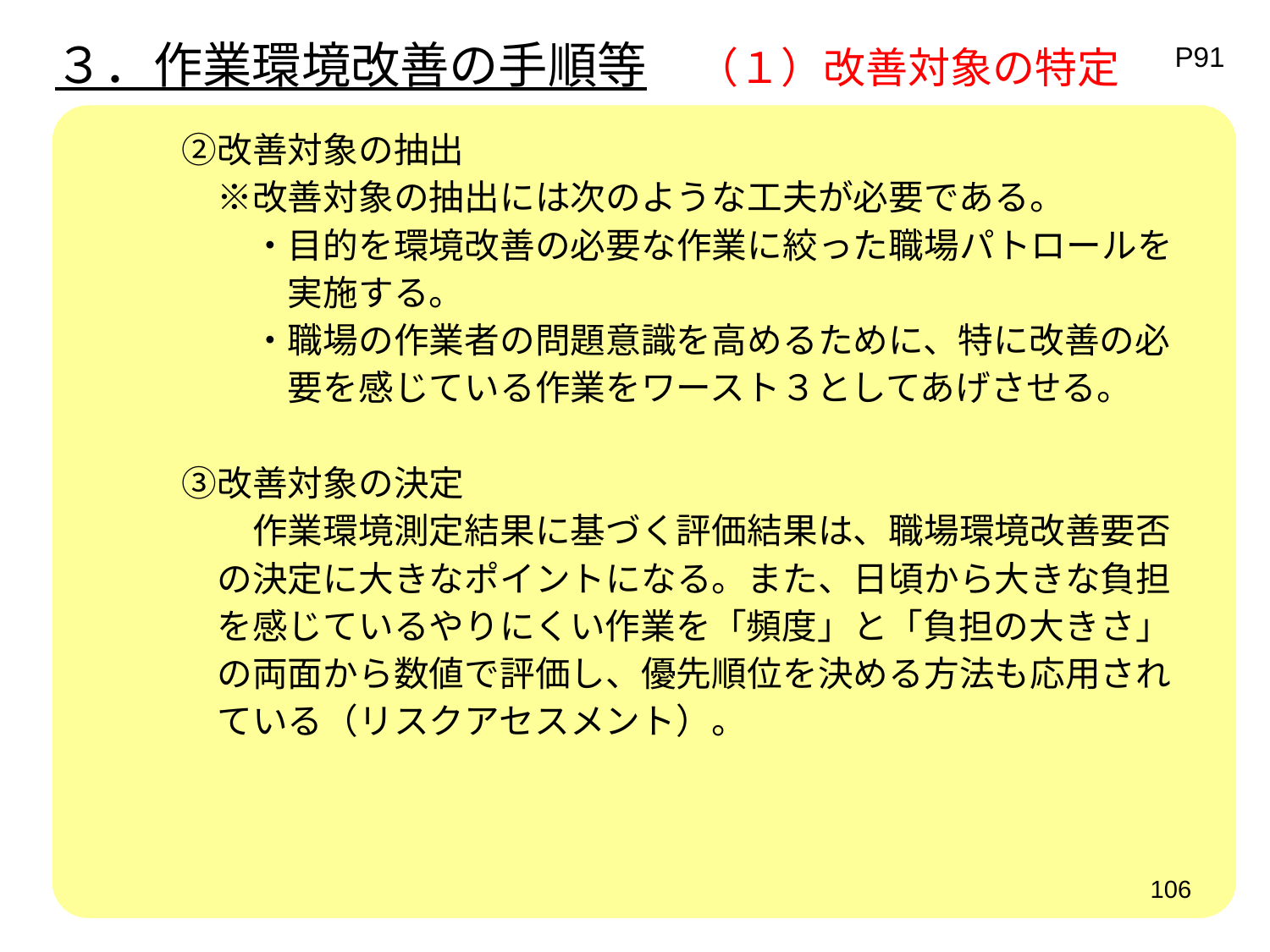

３．作業環境改善の手順等　（１）改善対象の特定
P91
　　　②改善対象の抽出
　　　　※改善対象の抽出には次のような工夫が必要である。
　　　　　・目的を環境改善の必要な作業に絞った職場パトロールを
　　　　　　実施する。
　　　　　・職場の作業者の問題意識を高めるために、特に改善の必
　　　　　　要を感じている作業をワースト３としてあげさせる。

　　　③改善対象の決定
　　　　　作業環境測定結果に基づく評価結果は、職場環境改善要否
　　　　の決定に大きなポイントになる。また、日頃から大きな負担
　　　　を感じているやりにくい作業を「頻度」と「負担の大きさ」
　　　　の両面から数値で評価し、優先順位を決める方法も応用され
　　　　ている（リスクアセスメント）。
106